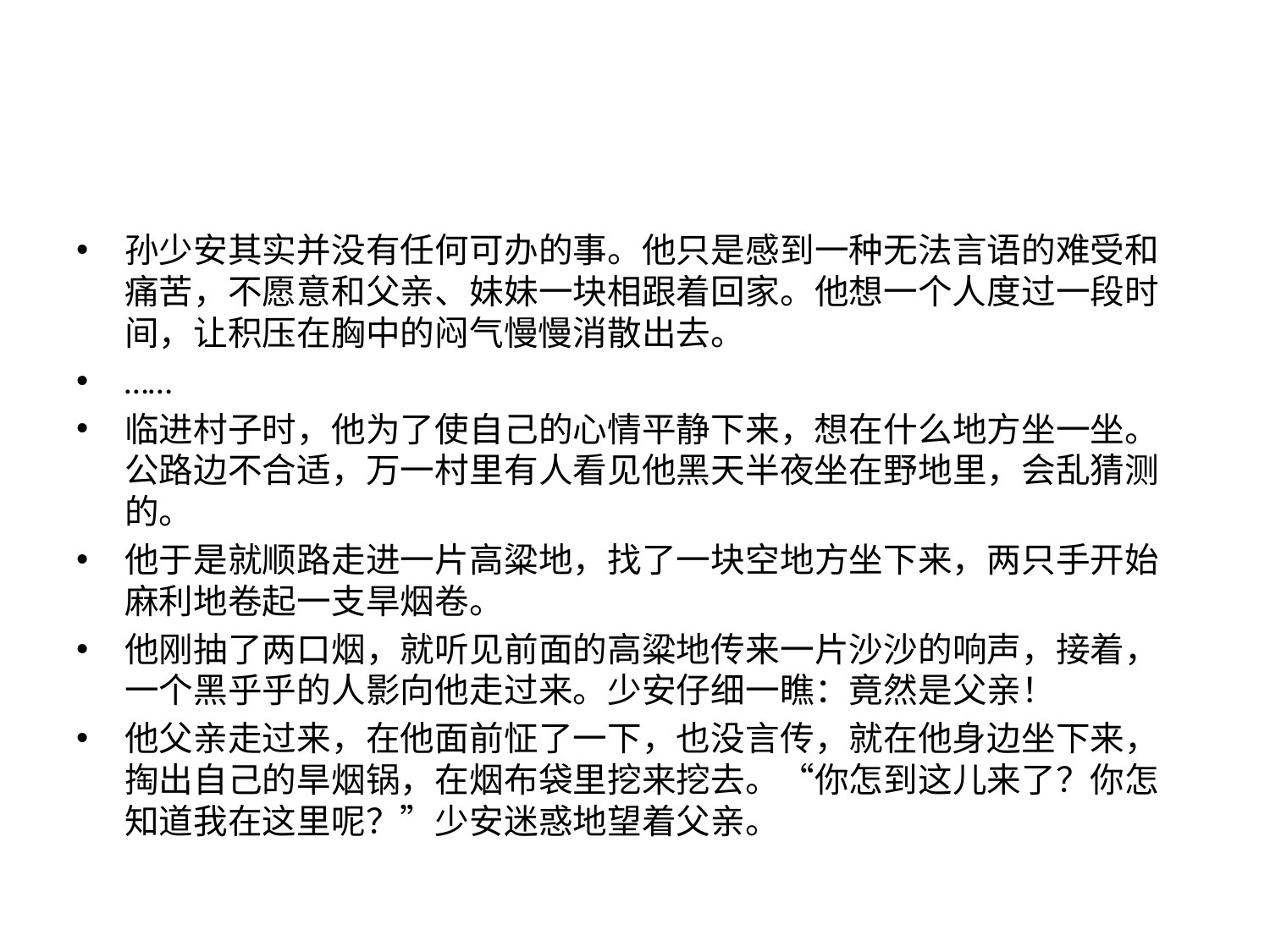

#
孙少安其实并没有任何可办的事。他只是感到一种无法言语的难受和痛苦，不愿意和父亲、妹妹一块相跟着回家。他想一个人度过一段时间，让积压在胸中的闷气慢慢消散出去。
……
临进村子时，他为了使自己的心情平静下来，想在什么地方坐一坐。公路边不合适，万一村里有人看见他黑天半夜坐在野地里，会乱猜测的。
他于是就顺路走进一片高粱地，找了一块空地方坐下来，两只手开始麻利地卷起一支旱烟卷。
他刚抽了两口烟，就听见前面的高粱地传来一片沙沙的响声，接着，一个黑乎乎的人影向他走过来。少安仔细一瞧：竟然是父亲！
他父亲走过来，在他面前怔了一下，也没言传，就在他身边坐下来，掏出自己的旱烟锅，在烟布袋里挖来挖去。“你怎到这儿来了？你怎知道我在这里呢？”少安迷惑地望着父亲。